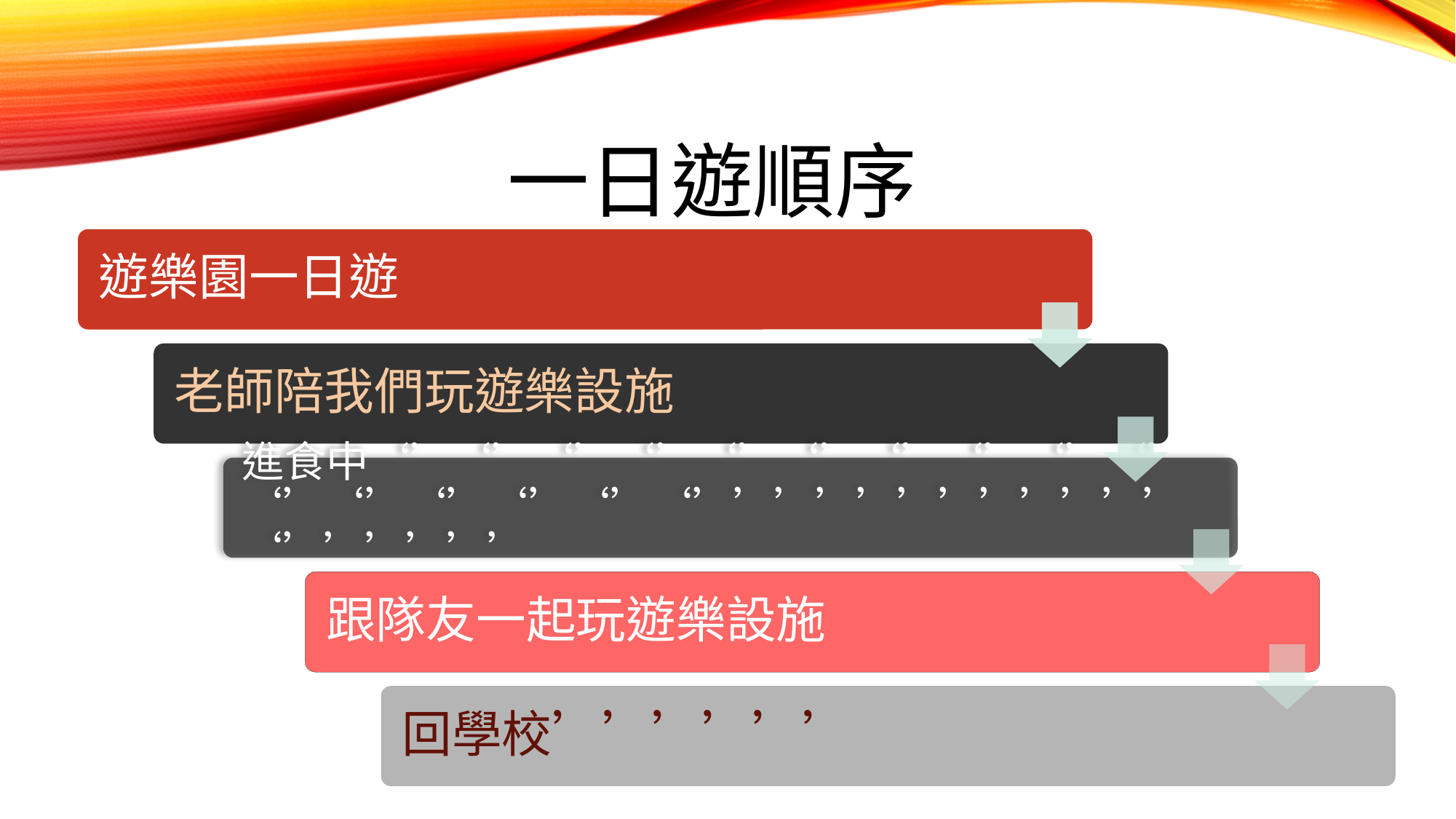

# 一日遊順序
遊樂園一日遊
老師陪我們玩遊樂設施
進食中‘’‘’‘’‘’‘’‘’‘’‘’‘’‘’‘’‘’‘’‘’‘’‘’’’’’’’’’’’’‘’’’’’’
跟隊友一起玩遊樂設施
回學校’’’’’’